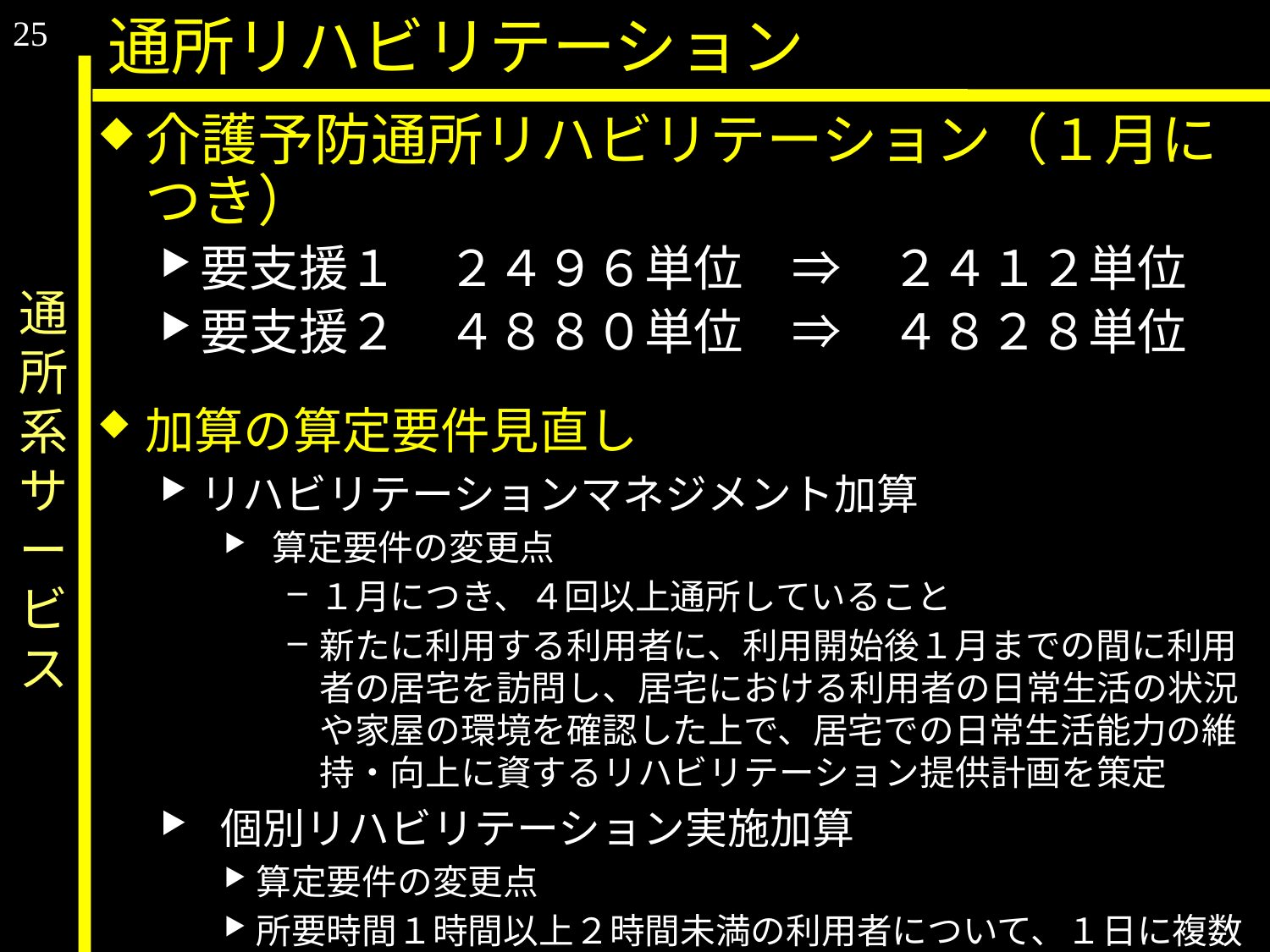

25
通所リハビリテーション

介護予防通所リハビリテーション（１月につき）
要支援１　２４９６単位　⇒　２４１２単位
要支援２　４８８０単位　⇒　４８２８単位

加算の算定要件見直し
リハビリテーションマネジメント加算
 算定要件の変更点
１月につき、４回以上通所していること
新たに利用する利用者に、利用開始後１月までの間に利用者の居宅を訪問し、居宅における利用者の日常生活の状況や家屋の環境を確認した上で、居宅での日常生活能力の維持・向上に資するリハビリテーション提供計画を策定
 個別リハビリテーション実施加算
算定要件の変更点
所要時間１時間以上２時間未満の利用者について、１日に複数回算定できる
通所系サービス